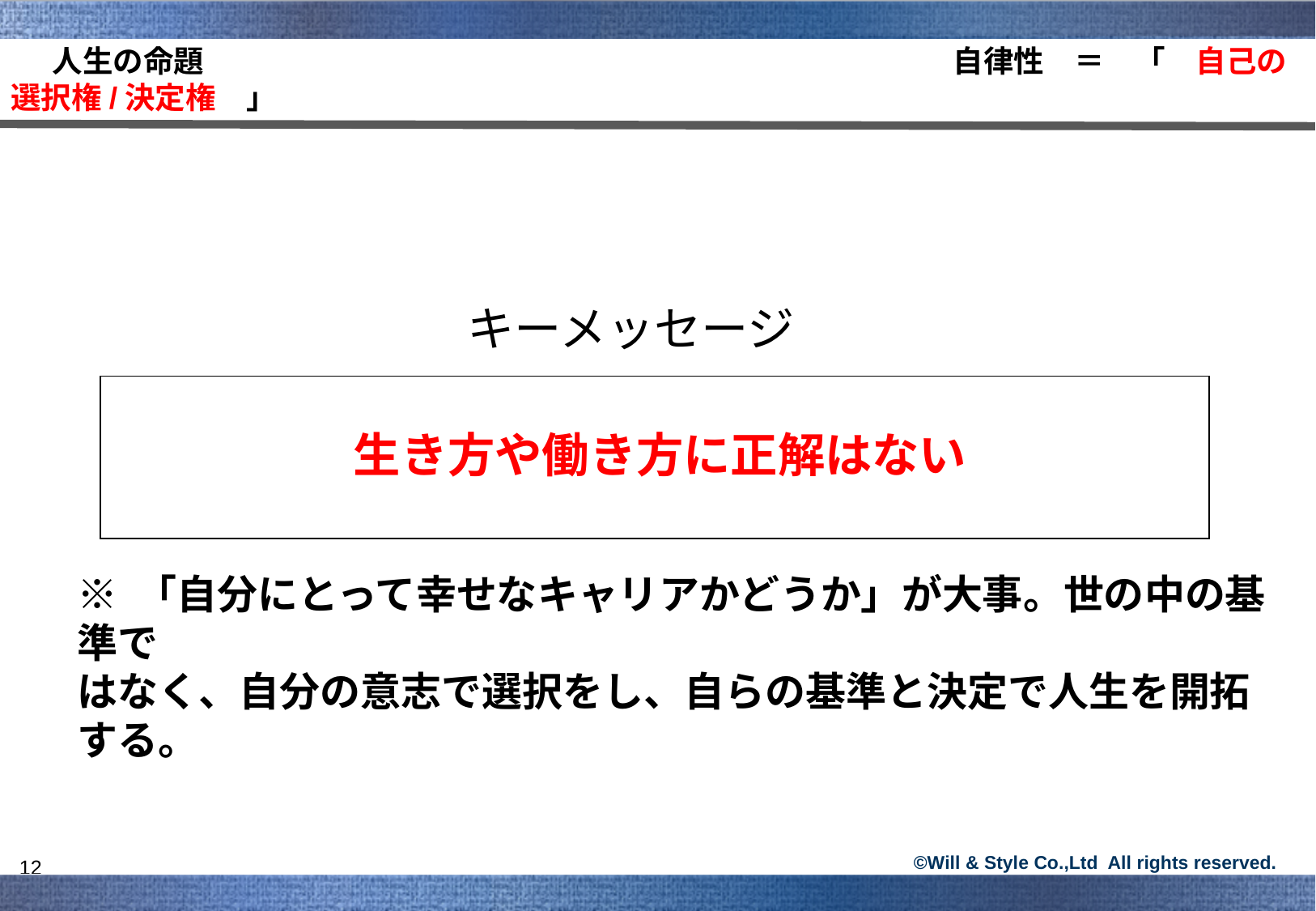

人生の命題   　　　　　　　　　　　　　　　　　　　　　　　　自律性　＝　「　自己の選択権/決定権　」
キーメッセージ

生き方や働き方に正解はない
※ 「自分にとって幸せなキャリアかどうか」が大事。世の中の基準で
はなく、自分の意志で選択をし、自らの基準と決定で人生を開拓する。